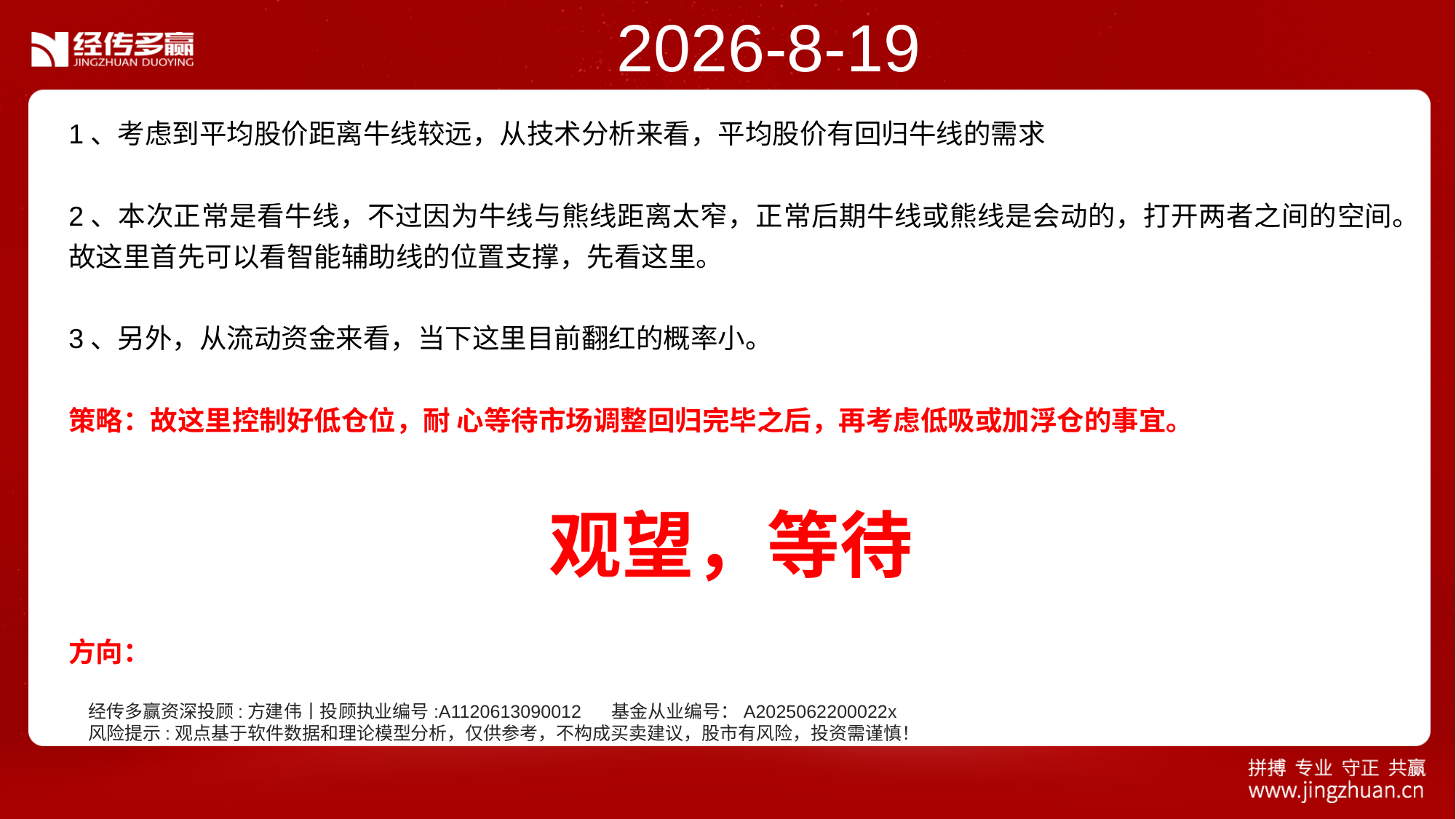

2026-8-19
1、考虑到平均股价距离牛线较远，从技术分析来看，平均股价有回归牛线的需求

2、本次正常是看牛线，不过因为牛线与熊线距离太窄，正常后期牛线或熊线是会动的，打开两者之间的空间。故这里首先可以看智能辅助线的位置支撑，先看这里。

3、另外，从流动资金来看，当下这里目前翻红的概率小。

策略：故这里控制好低仓位，耐 心等待市场调整回归完毕之后，再考虑低吸或加浮仓的事宜。

观望，等待

方向：